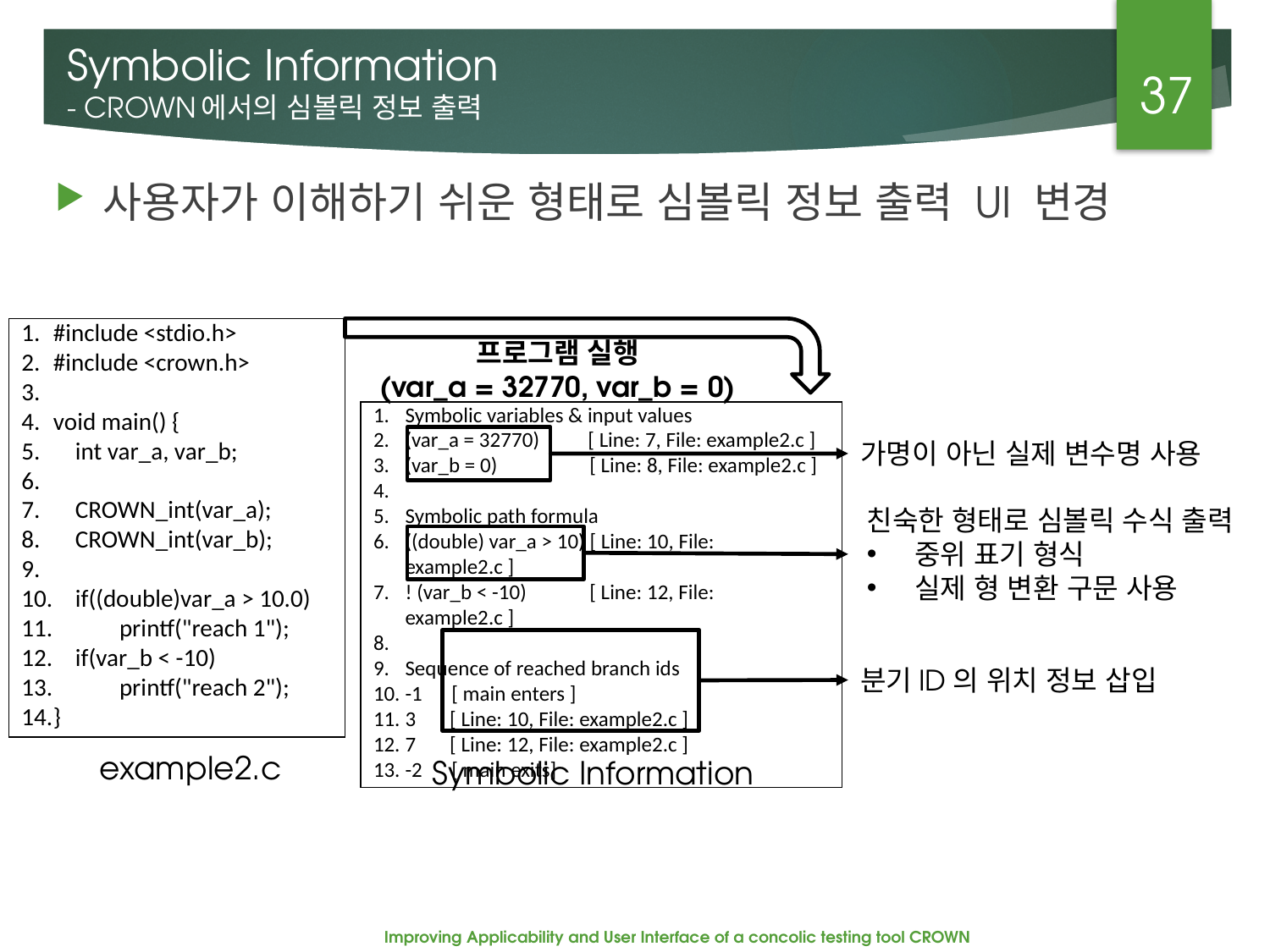

37
# Symbolic Information - CROWN에서의 심볼릭 정보 출력

사용자가 이해하기 쉬운 형태로 심볼릭 정보 출력 UI 변경
#include <stdio.h>
#include <crown.h>

void main() {
    int var_a, var_b;

    CROWN_int(var_a);
    CROWN_int(var_b);

    if((double)var_a > 10.0)
            printf("reach 1");
    if(var_b < -10)
            printf("reach 2");
}
프로그램 실행
(var_a = 32770, var_b = 0)
Symbolic variables & input values
(var_a = 32770)          [ Line: 7, File: example2.c ]
(var_b = 0)                   [ Line: 8, File: example2.c ]

Symbolic path formula
((double) var_a > 10) [ Line: 10, File: example2.c ]
! (var_b < -10)             [ Line: 12, File: example2.c ]

Sequence of reached branch ids
-1      [ main enters ]
3       [ Line: 10, File: example2.c ]
7       [ Line: 12, File: example2.c ]
-2      [ main exits]

가명이 아닌 실제 변수명 사용
친숙한 형태로 심볼릭 수식 출력
중위 표기 형식
실제 형 변환 구문 사용

분기ID의 위치 정보 삽입
example2.c
Symbolic Information
Improving Applicability and User Interface of a concolic testing tool CROWN